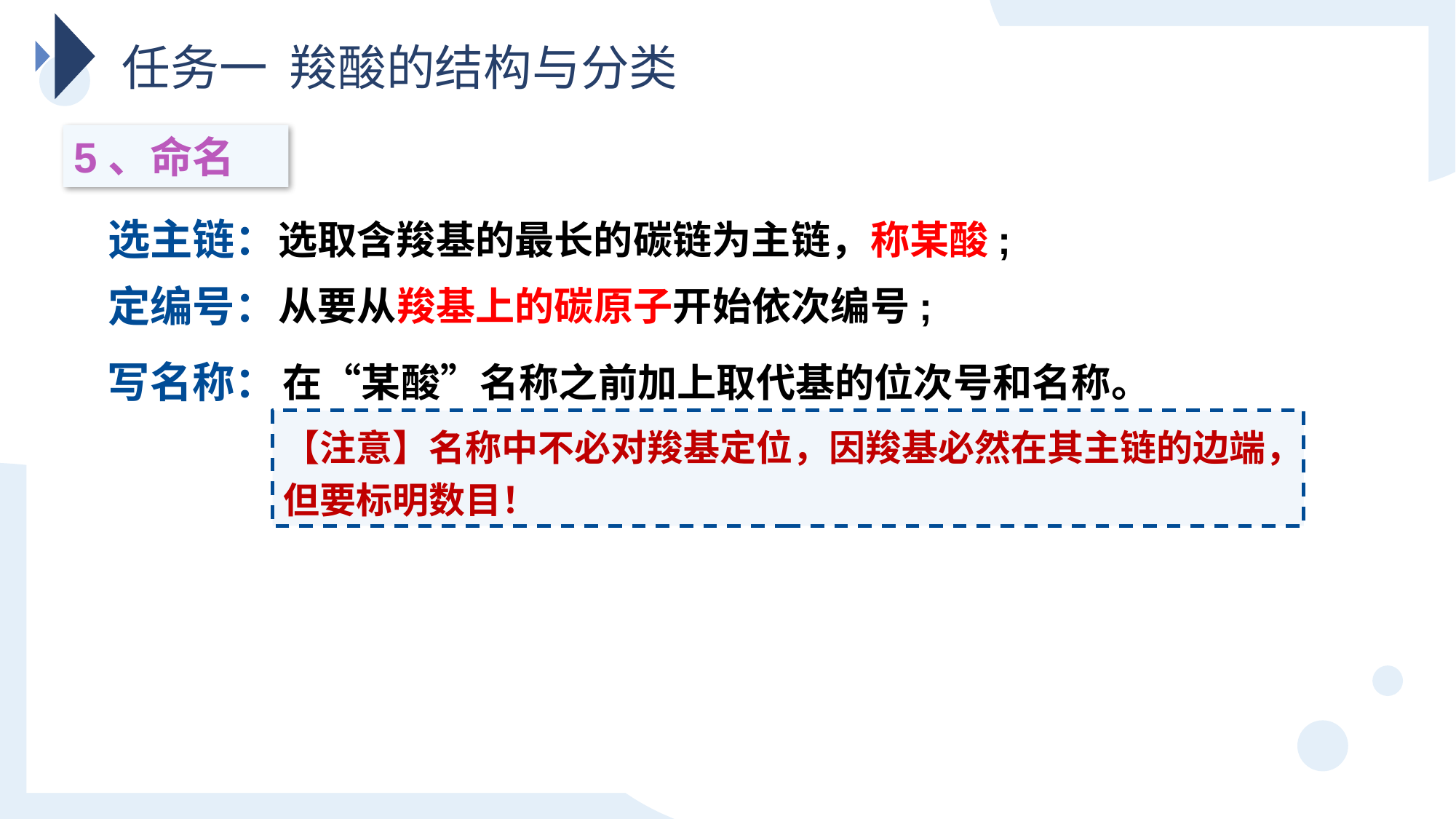

任务一  羧酸的结构与分类

5、命名
选主链：
选取含羧基的最长的碳链为主链，称某酸;
定编号：
从要从羧基上的碳原子开始依次编号;
写名称：
在“某酸”名称之前加上取代基的位次号和名称。
【注意】名称中不必对羧基定位，因羧基必然在其主链的边端，但要标明数目！